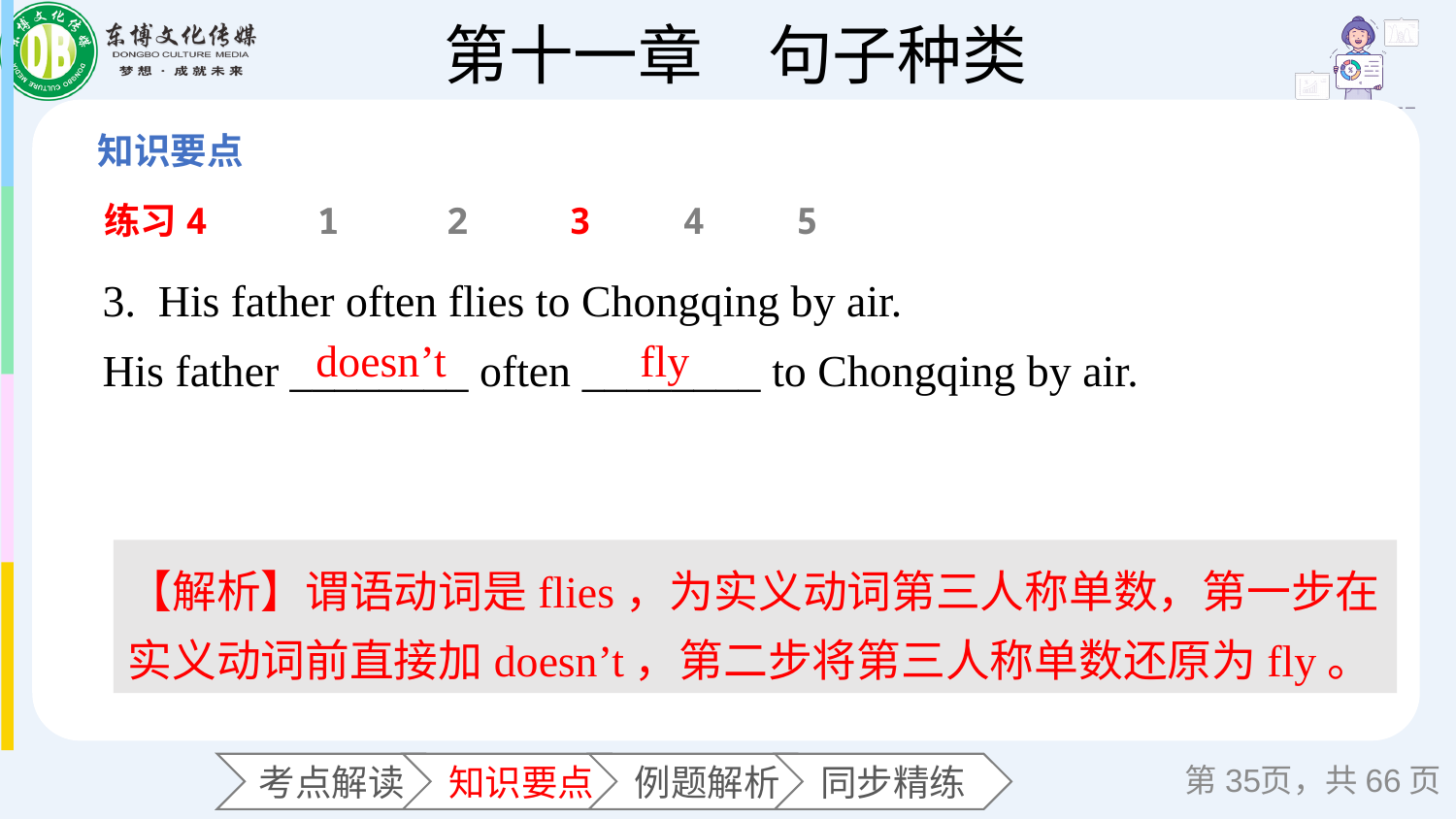

练习4
1
2
3
4
5
3.  His father often flies to Chongqing by air.
His father ________ often ________ to Chongqing by air.
doesn’t
fly
【解析】谓语动词是flies，为实义动词第三人称单数，第一步在实义动词前直接加doesn’t，第二步将第三人称单数还原为fly。
第35页，共66页